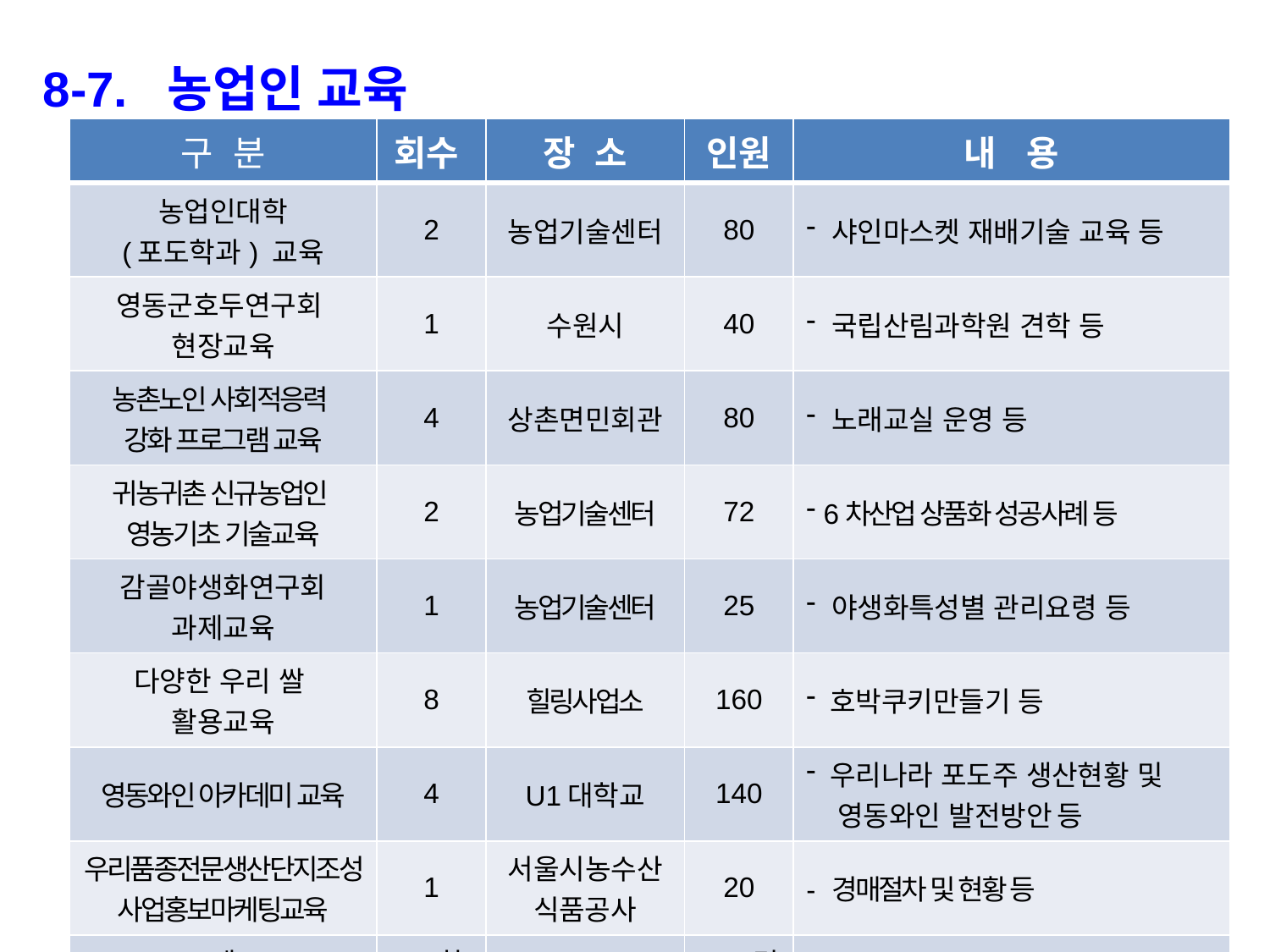

8-7.  농업인 교육

| 구 분 | 회수 | 장 소 | 인원 | 내 용 |
| --- | --- | --- | --- | --- |
| 농업인대학 (포도학과) 교육 | 2 | 농업기술센터 | 80 | 샤인마스켓 재배기술 교육 등 |
| 영동군호두연구회 현장교육 | 1 | 수원시 | 40 | 국립산림과학원 견학 등 |
| 농촌노인 사회적응력 강화 프로그램 교육 | 4 | 상촌면민회관 | 80 | 노래교실 운영 등 |
| 귀농귀촌 신규농업인 영농기초 기술교육 | 2 | 농업기술센터 | 72 | 6차산업 상품화 성공사례 등 |
| 감골야생화연구회 과제교육 | 1 | 농업기술센터 | 25 | 야생화특성별 관리요령 등 |
| 다양한 우리 쌀 활용교육 | 8 | 힐링사업소 | 160 | 호박쿠키만들기 등 |
| 영동와인 아카데미 교육 | 4 | U1대학교 | 140 | 우리나라 포도주 생산현황 및 영동와인 발전방안 등 |
| 우리품종전문생산단지조성사업홍보마케팅교육 | 1 | 서울시농수산식품공사 | 20 | - 경매절차 및 현황 등 |
| 계 | 23회 |  | 617명 |  |